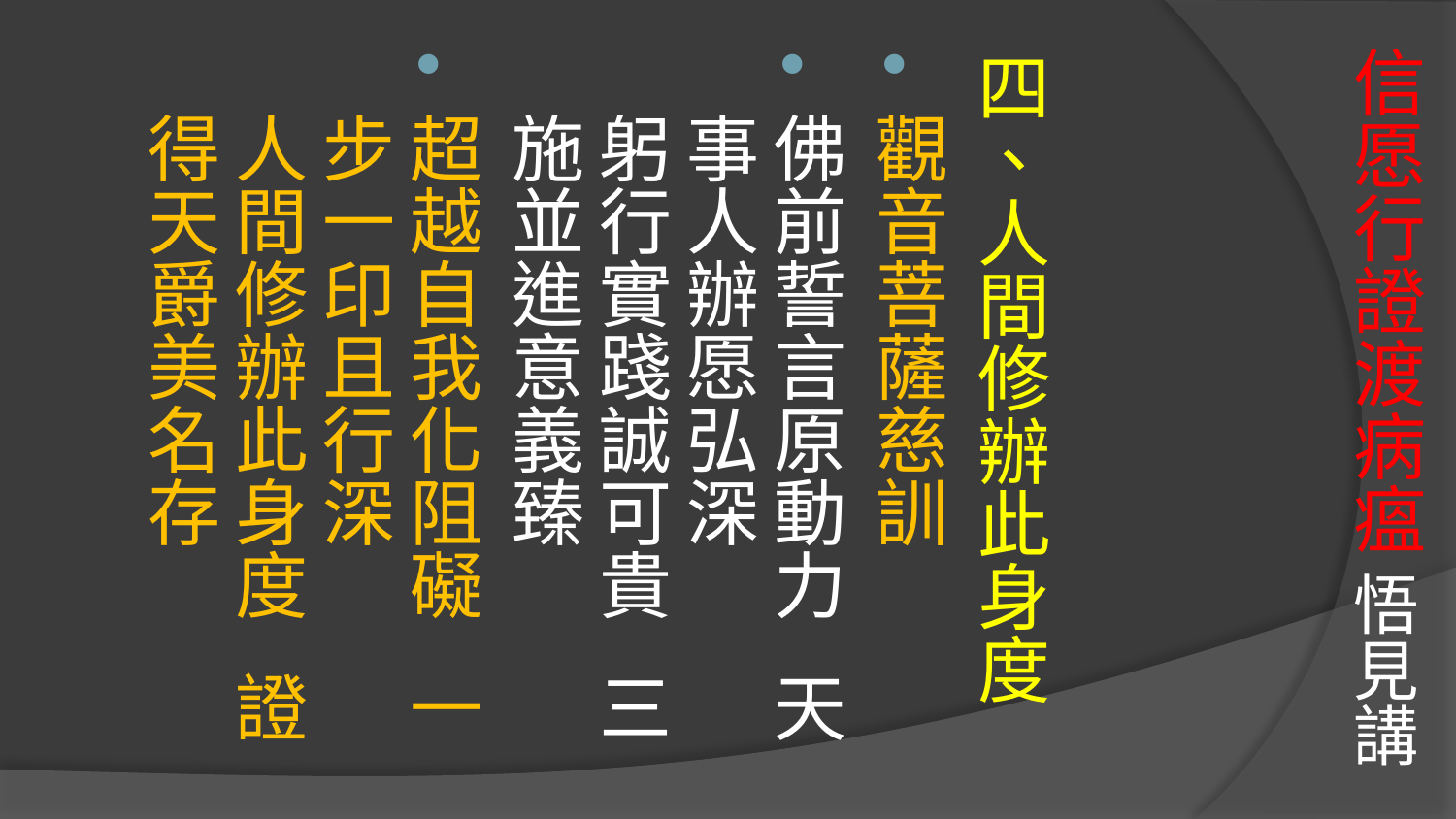

# 信愿行證渡病瘟 悟見講
四、人間修辦此身度
觀音菩薩慈訓
佛前誓言原動力   天事人辦愿弘深            躬行實踐誠可貴   三施並進意義臻
超越自我化阻礙   一步一印且行深            人間修辦此身度   證得天爵美名存